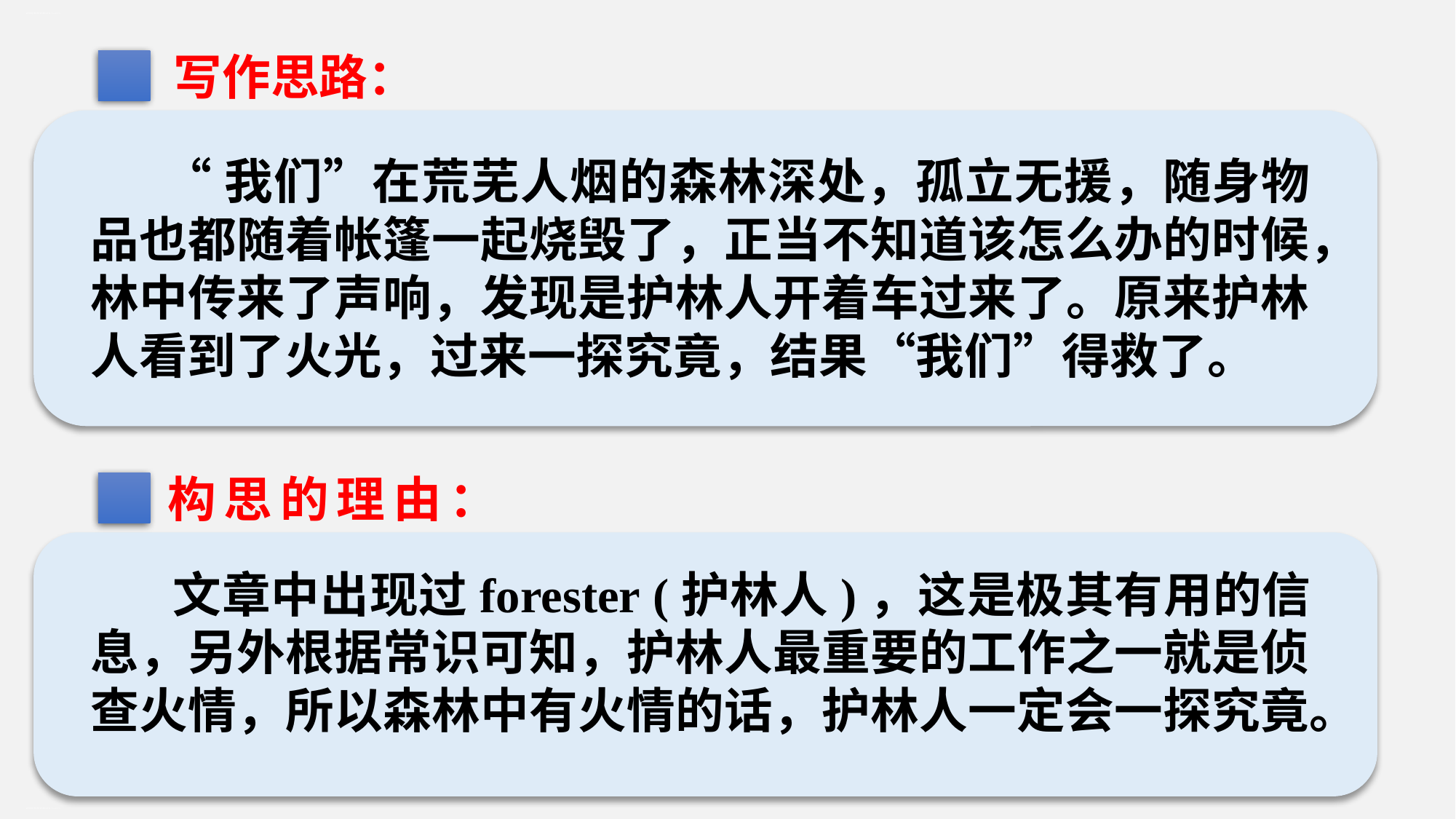

高考新题型“读后续写”英文教学公开课(共42张PPT)
写作思路：

      “我们”在荒芜人烟的森林深处，孤立无援，随身物品也都随着帐篷一起烧毁了，正当不知道该怎么办的时候，林中传来了声响，发现是护林人开着车过来了。原来护林人看到了火光，过来一探究竟，结果“我们”得救了。
构思的理由：

      文章中出现过forester (护林人)，这是极其有用的信息，另外根据常识可知，护林人最重要的工作之一就是侦查火情，所以森林中有火情的话，护林人一定会一探究竟。
高考新题型“读后续写”英文教学公开课(共42张PPT)